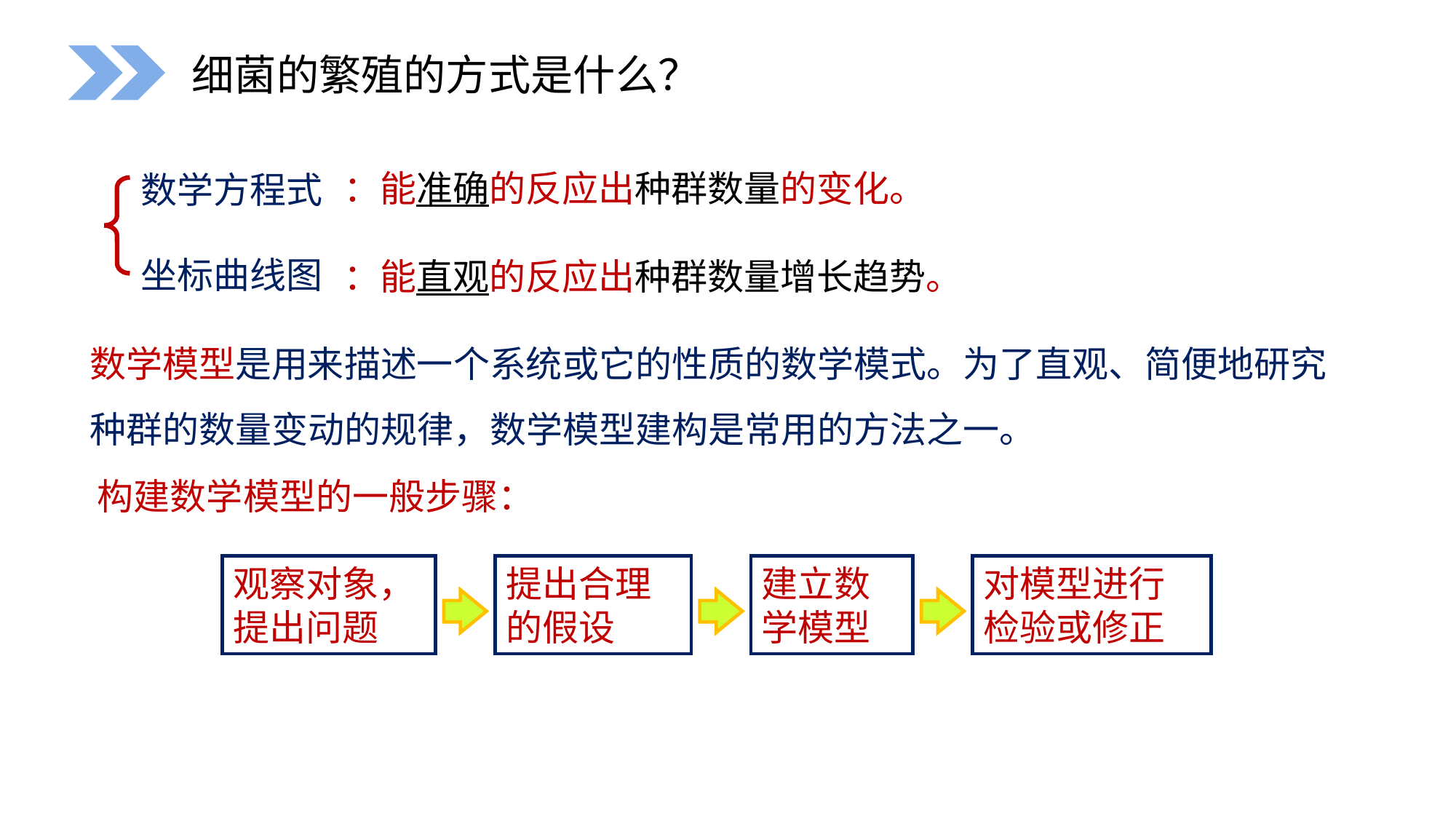

细菌的繁殖的方式是什么？
：能准确的反应出种群数量的变化。
数学方程式

坐标曲线图
：能直观的反应出种群数量增长趋势。
数学模型是用来描述一个系统或它的性质的数学模式。为了直观、简便地研究种群的数量变动的规律，数学模型建构是常用的方法之一。
构建数学模型的一般步骤：
观察对象，提出问题
提出合理的假设
建立数学模型
对模型进行检验或修正